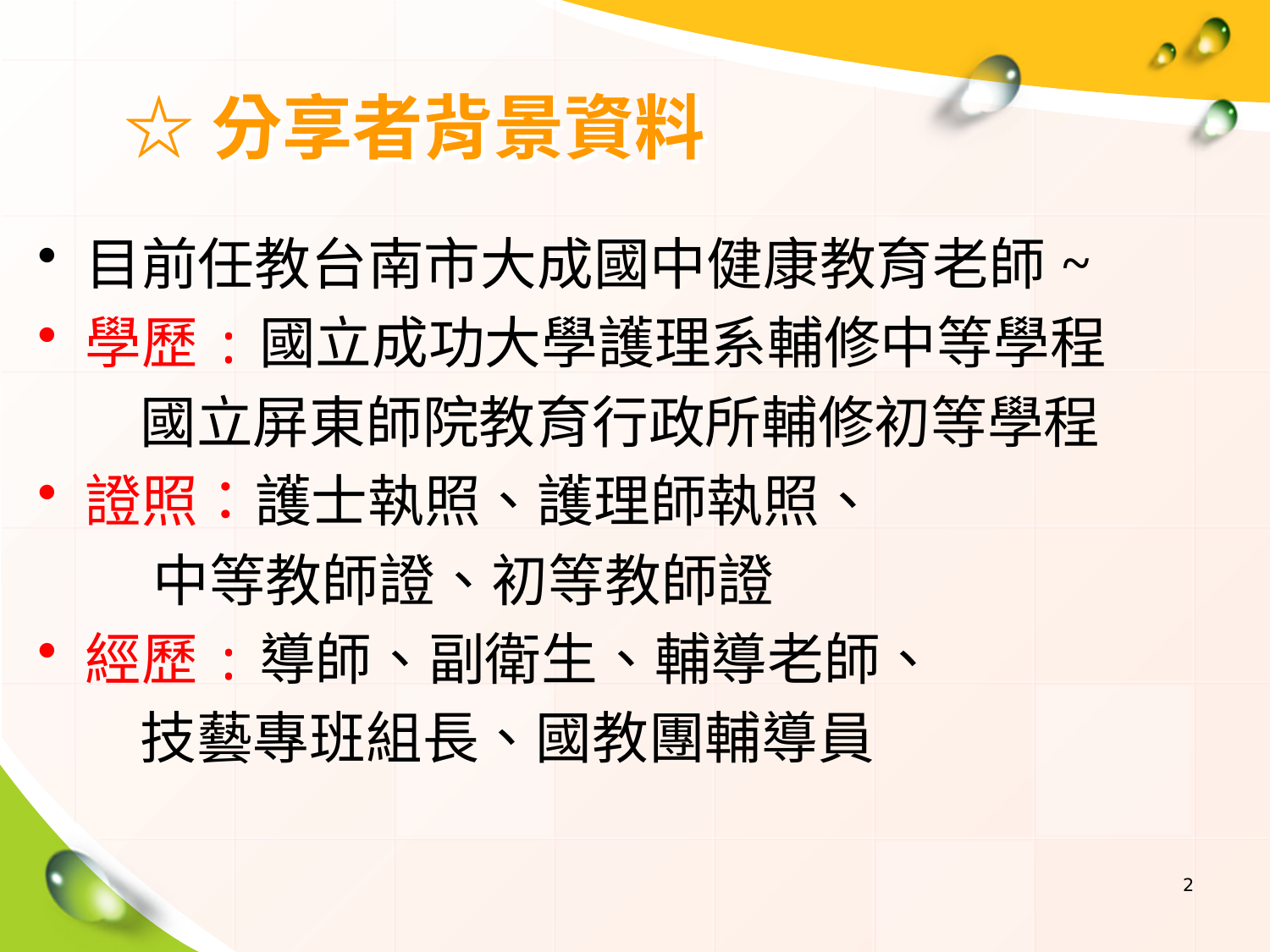

☆分享者背景資料
目前任教台南市大成國中健康教育老師~
學歷:國立成功大學護理系輔修中等學程
       國立屏東師院教育行政所輔修初等學程
證照：護士執照、護理師執照、
        中等教師證、初等教師證
經歷:導師、副衛生、輔導老師、
       技藝專班組長、國教團輔導員

2